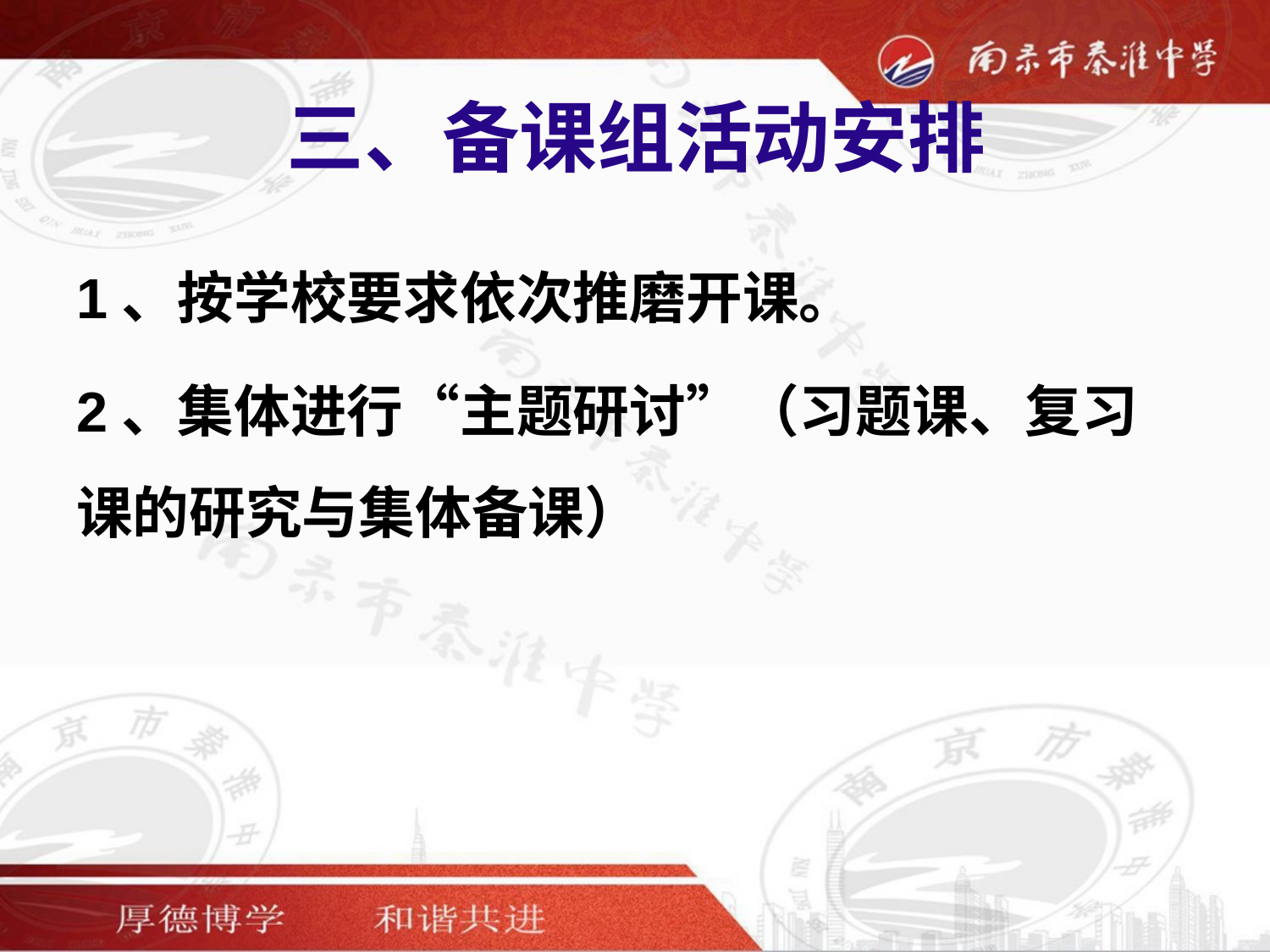

# 三、备课组活动安排
1、按学校要求依次推磨开课。
2、集体进行“主题研讨”（习题课、复习课的研究与集体备课）